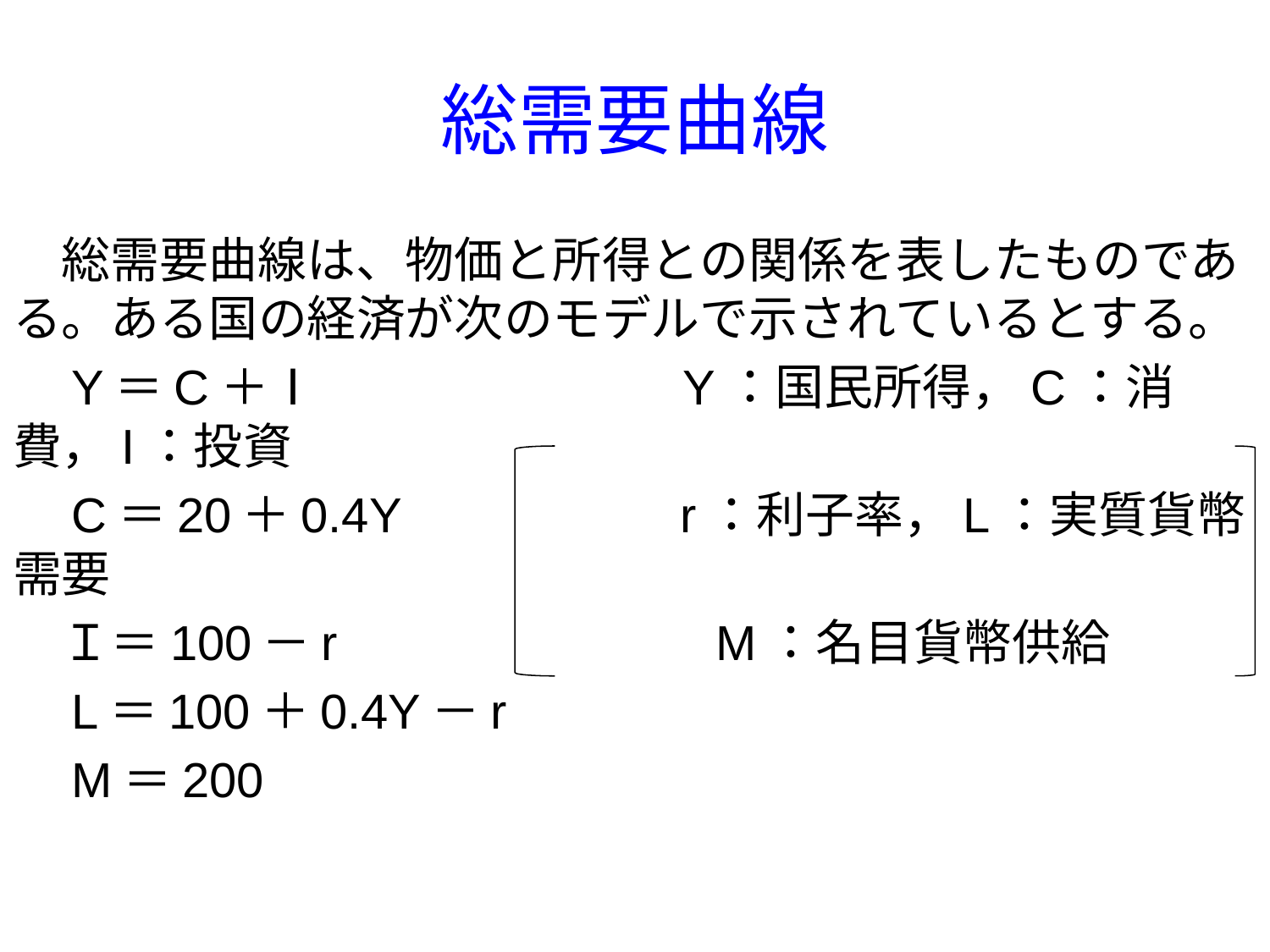

# 総需要曲線
　総需要曲線は、物価と所得との関係を表したものである。ある国の経済が次のモデルで示されているとする。
　Y＝C＋Ⅰ　　　 　　　　Y：国民所得，C：消費，I：投資
　C＝20＋0.4Y 　　　　　r：利子率，L：実質貨幣需要
　Ｉ＝100－r 　　　　　　　M：名目貨幣供給
　L＝100＋0.4Y－r
　M＝200